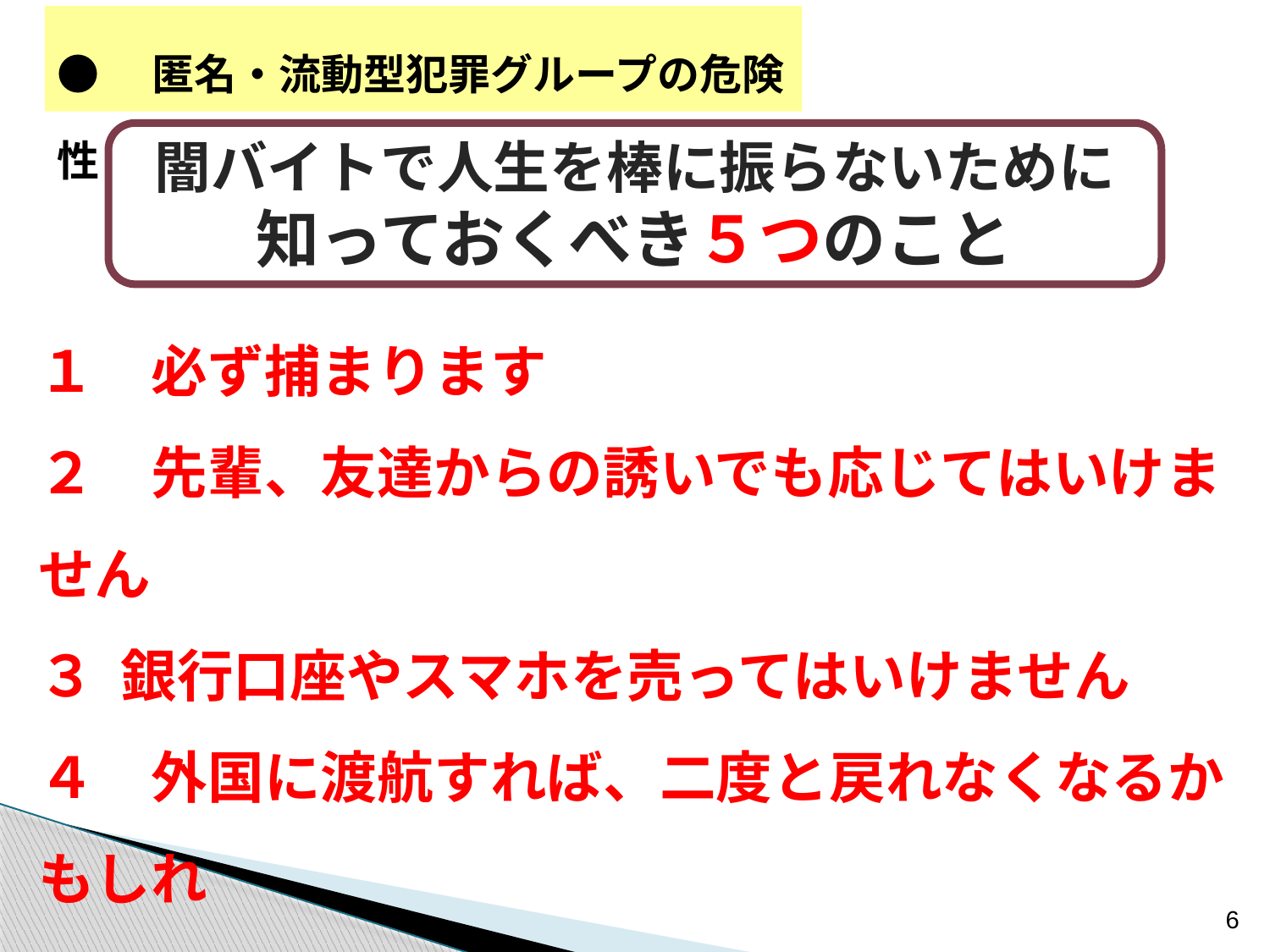

●　匿名・流動型犯罪グループの危険性
闇バイトで人生を棒に振らないために
知っておくべき５つのこと
１　必ず捕まります
２　先輩、友達からの誘いでも応じてはいけません
３  銀行口座やスマホを売ってはいけません
４　外国に渡航すれば、二度と戻れなくなるかもしれ
　ません
５　今なら、まだ引き返せます

6